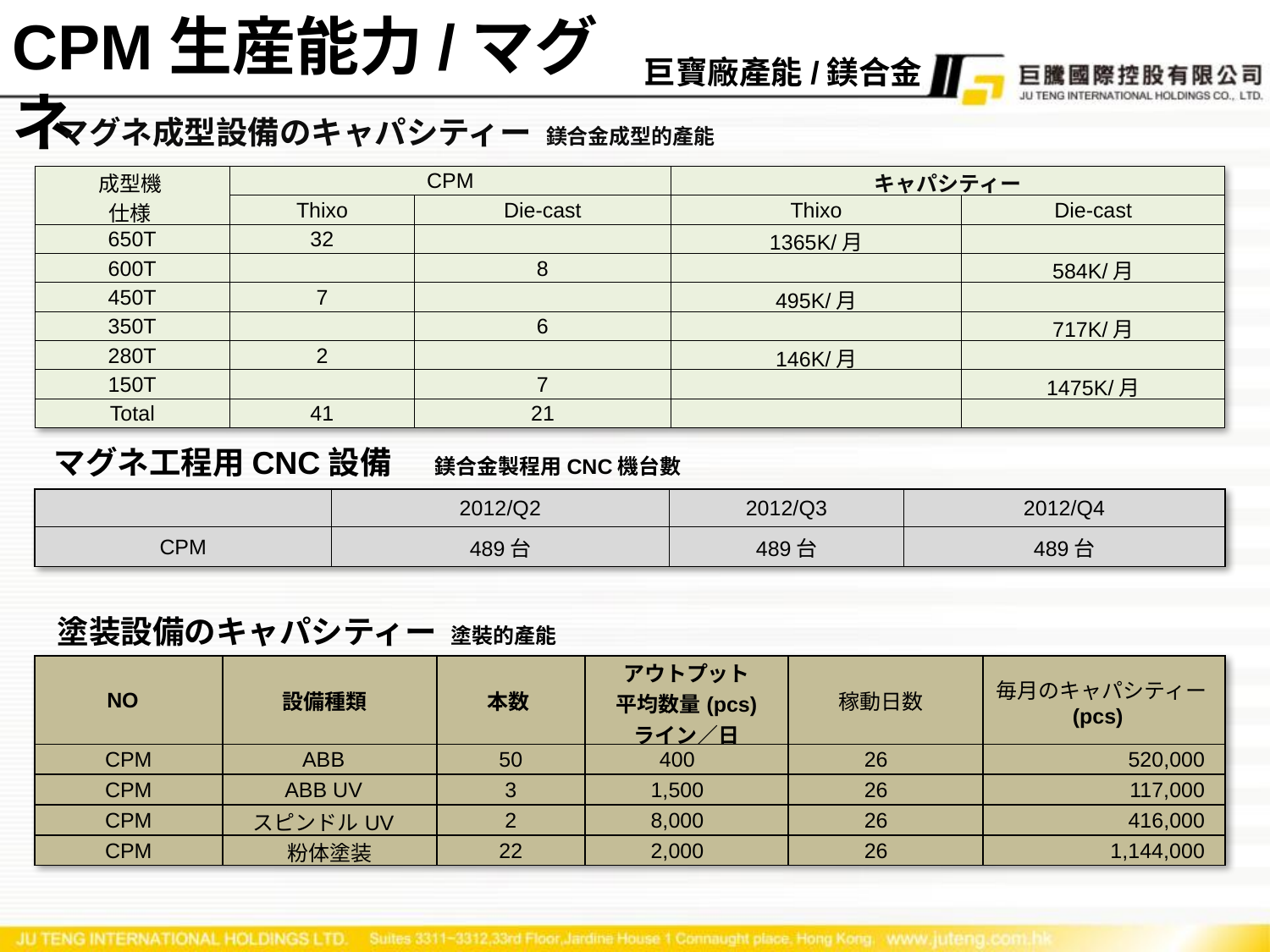

CPM生産能力/マグネ
巨寶廠產能/鎂合金
マグネ成型設備のキャパシティー  鎂合金成型的產能
| 成型機 | CPM |  | キャパシティー |  |
| --- | --- | --- | --- | --- |
| 仕様 | Thixo | Die-cast | Thixo | Die-cast |
| 650T | 32 |  | 1365K/月 |  |
| 600T |  | 8 |  | 584K/月 |
| 450T | 7 |  | 495K/月 |  |
| 350T |  | 6 |  | 717K/月 |
| 280T | 2 |  | 146K/月 |  |
| 150T |  | 7 |  | 1475K/月 |
| Total | 41 | 21 |  |  |
マグネ工程用CNC設備      鎂合金製程用CNC機台數
|  | 2012/Q2 | 2012/Q3 | 2012/Q4 |
| --- | --- | --- | --- |
| CPM | 489台 | 489台 | 489台 |
塗装設備のキャパシティー  塗裝的產能
| NO | 設備種類 | 本数 | アウトプット 平均数量(pcs) ライン／日 | 稼動日数 | 毎月のキャパシティー (pcs) |
| --- | --- | --- | --- | --- | --- |
| CPM | ABB | 50 | 400 | 26 | 520,000 |
| CPM | ABB UV | 3 | 1,500 | 26 | 117,000 |
| CPM | スピンドルUV | 2 | 8,000 | 26 | 416,000 |
| CPM | 粉体塗装 | 22 | 2,000 | 26 | 1,144,000 |